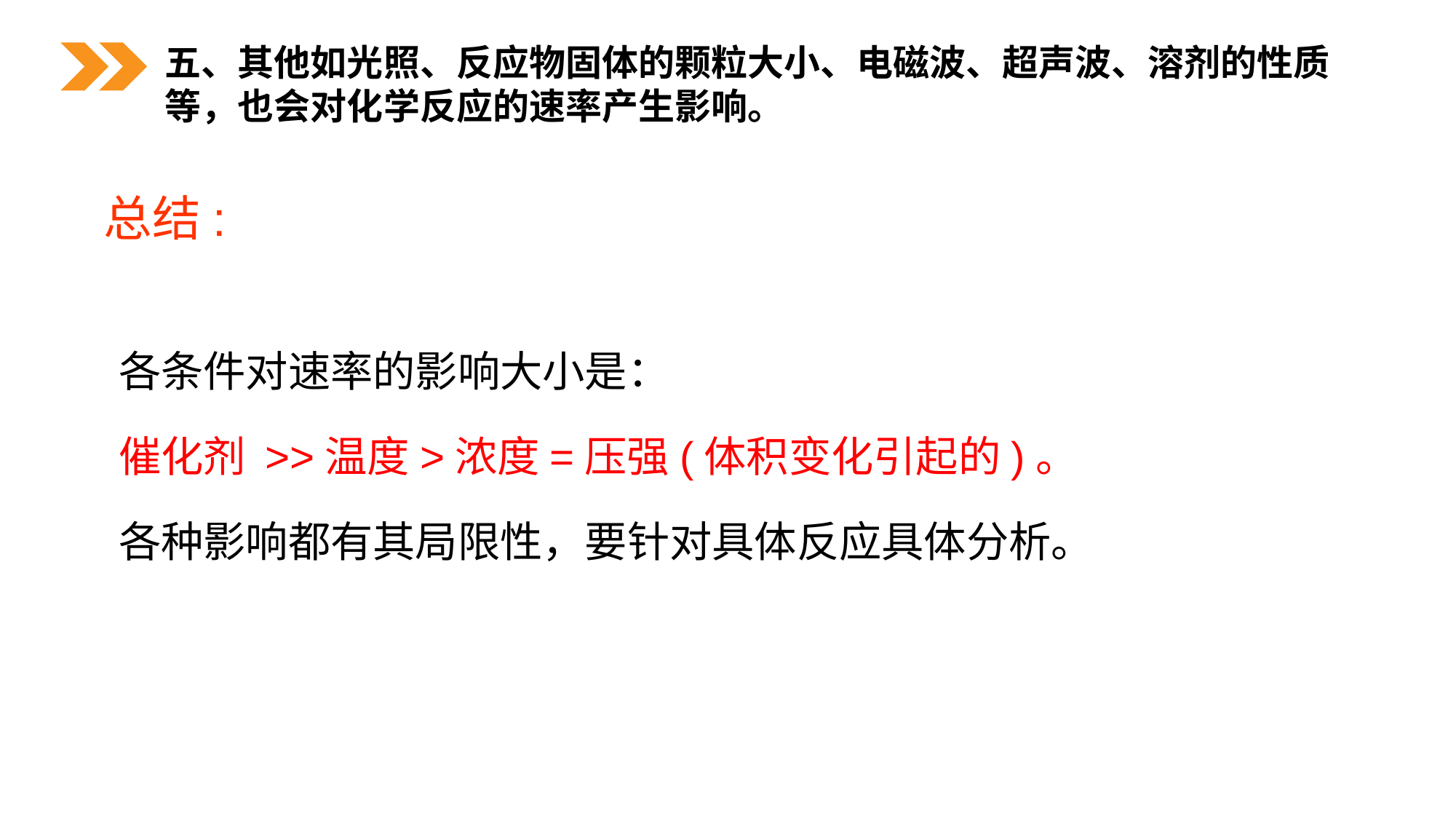

五、其他如光照、反应物固体的颗粒大小、电磁波、超声波、溶剂的性质等，也会对化学反应的速率产生影响。
总结:

  各条件对速率的影响大小是：
  催化剂 >>温度>浓度=压强(体积变化引起的)。
  各种影响都有其局限性，要针对具体反应具体分析。